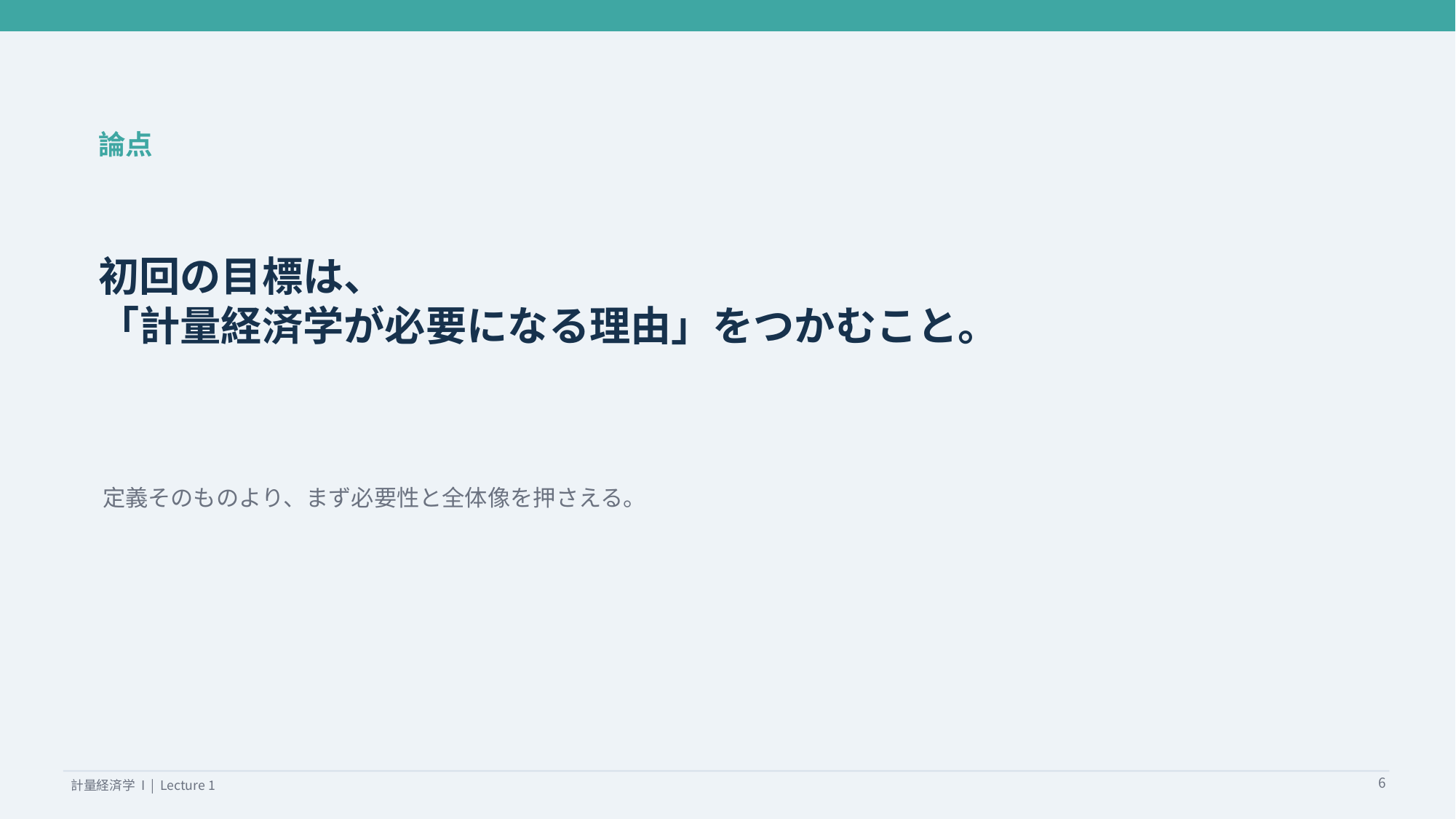

論点
初回の目標は、
「計量経済学が必要になる理由」をつかむこと。
定義そのものより、まず必要性と全体像を押さえる。

6
計量経済学 I  |  Lecture 1